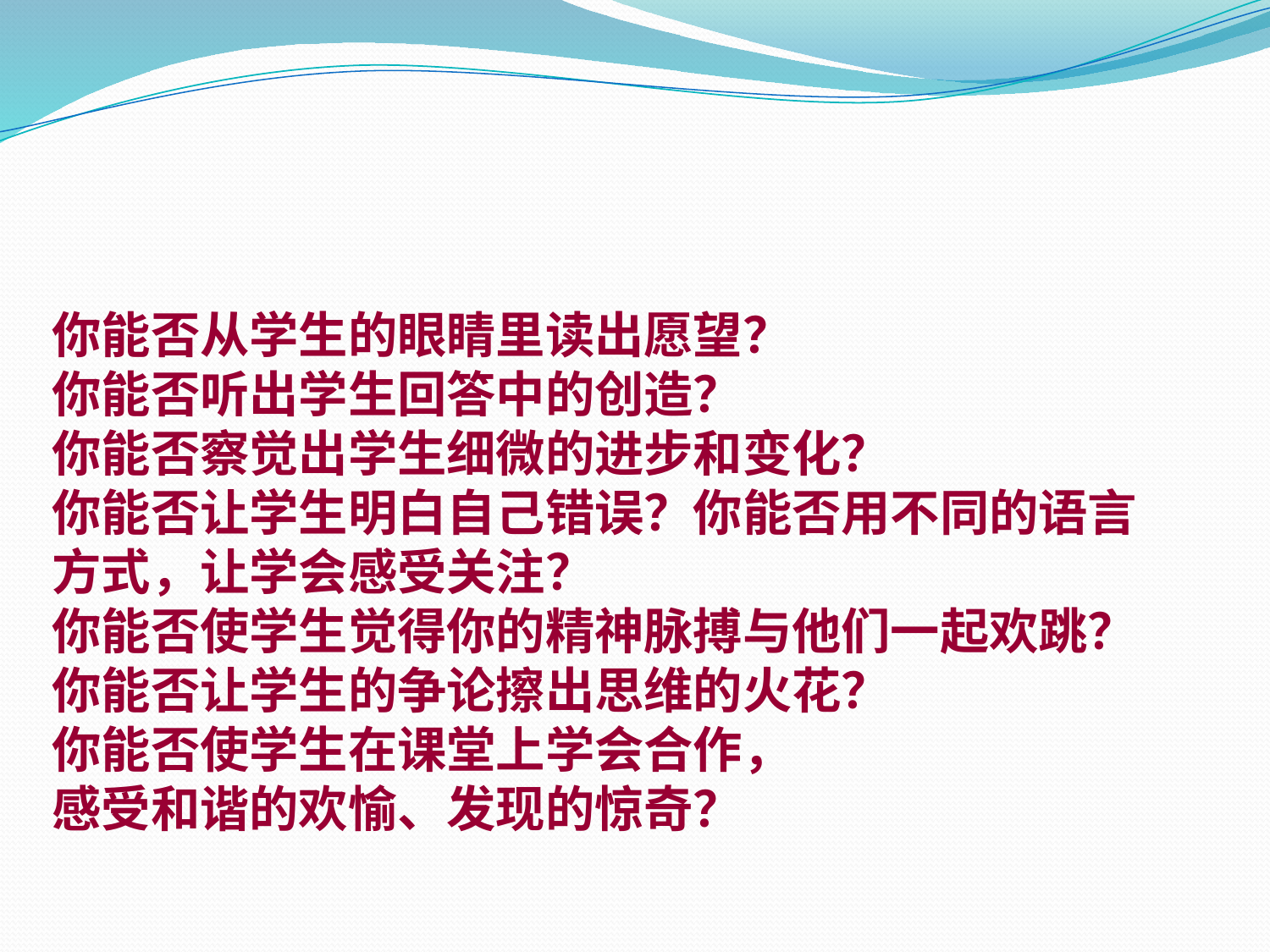

你能否从学生的眼睛里读出愿望？
你能否听出学生回答中的创造？
你能否察觉出学生细微的进步和变化？
你能否让学生明白自己错误？你能否用不同的语言方式，让学会感受关注？
你能否使学生觉得你的精神脉搏与他们一起欢跳？
你能否让学生的争论擦出思维的火花？
你能否使学生在课堂上学会合作，
感受和谐的欢愉、发现的惊奇？